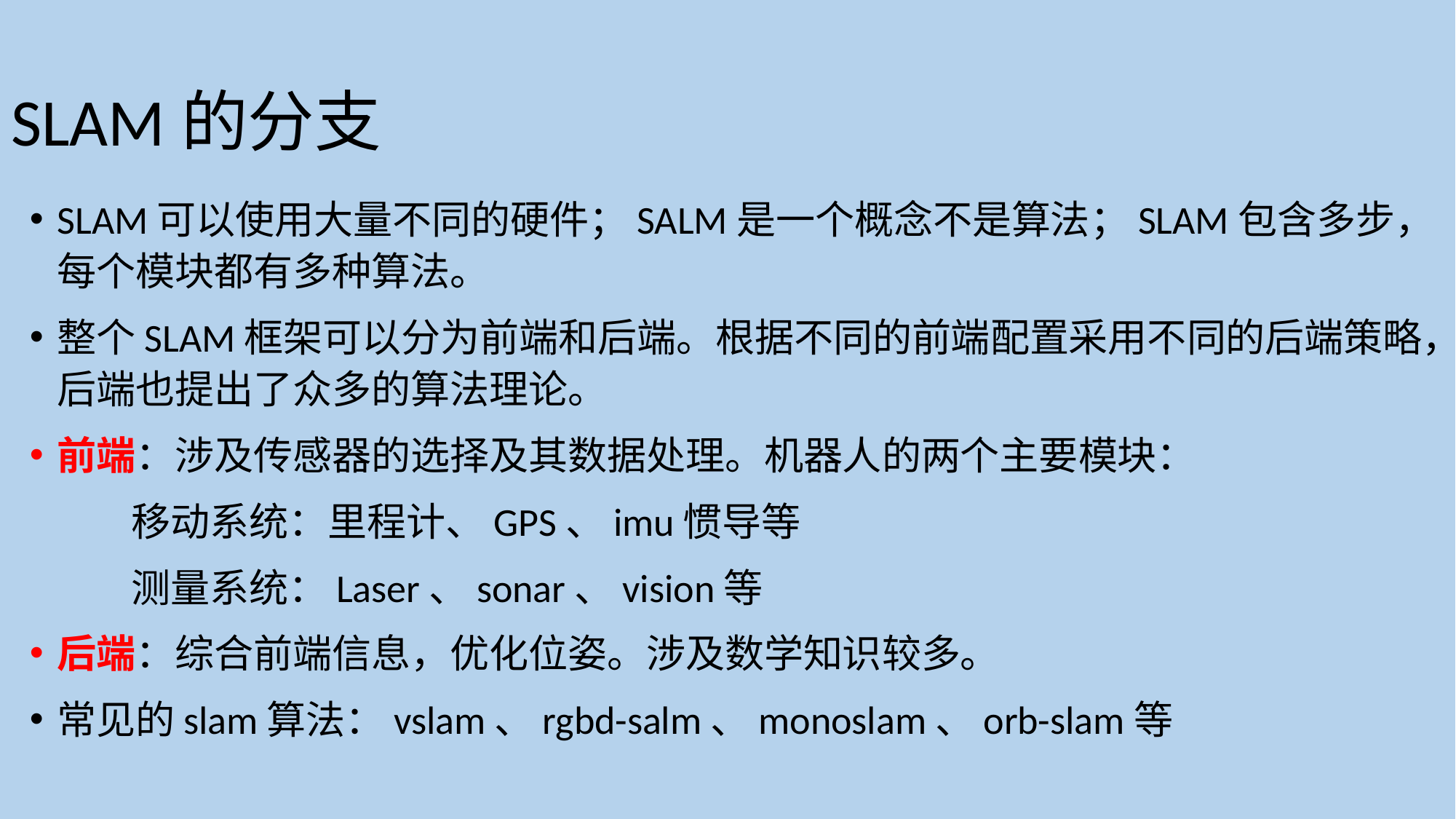

# SLAM的分支
SLAM可以使用大量不同的硬件；SALM是一个概念不是算法；SLAM包含多步，每个模块都有多种算法。
整个SLAM框架可以分为前端和后端。根据不同的前端配置采用不同的后端策略，后端也提出了众多的算法理论。
前端：涉及传感器的选择及其数据处理。机器人的两个主要模块：
	移动系统：里程计、GPS、imu惯导等
	测量系统：Laser、sonar、vision等
后端：综合前端信息，优化位姿。涉及数学知识较多。
常见的slam算法：vslam、rgbd-salm、monoslam、orb-slam等